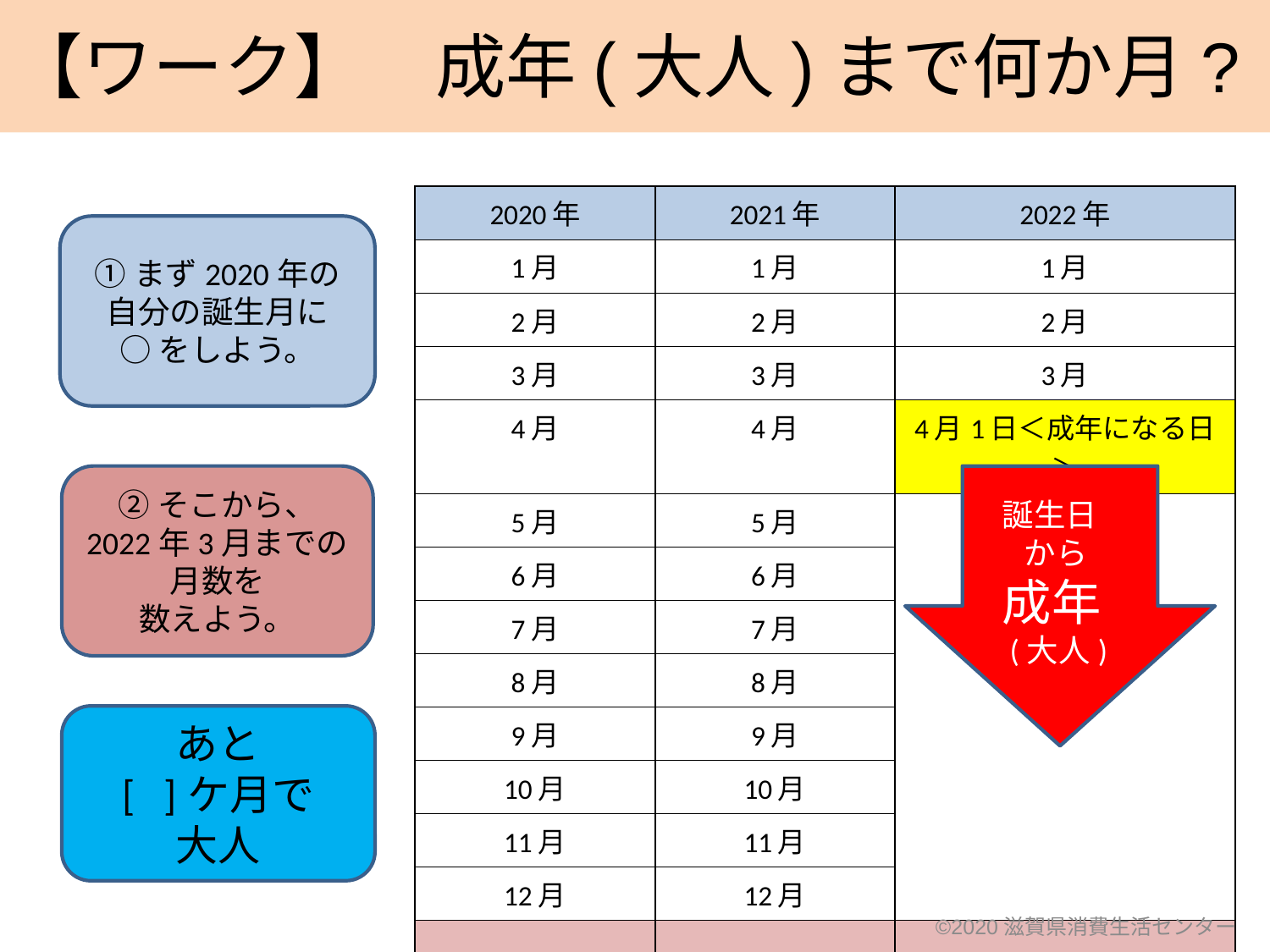

【ワーク】　成年(大人)まで何か月?

| 2020年 | 2021年 | 2022年 |
| --- | --- | --- |
| 1月 | 1月 | 1月 |
| 2月 | 2月 | 2月 |
| 3月 | 3月 | 3月 |
| 4月 | 4月 | 4月1日＜成年になる日＞ |
| 5月 | 5月 |  |
| 6月 | 6月 |  |
| 7月 | 7月 |  |
| 8月 | 8月 |  |
| 9月 | 9月 |  |
| 10月 | 10月 |  |
| 11月 | 11月 |  |
| 12月 | 12月 |  |
|  |  |  |
①まず2020年の
自分の誕生月に
○をしよう。
②そこから、
2022年3月までの
月数を
数えよう。

誕生日
  から
成年
 (大人)
あと
[   ]ケ月で
大人
©2020滋賀県消費生活センター